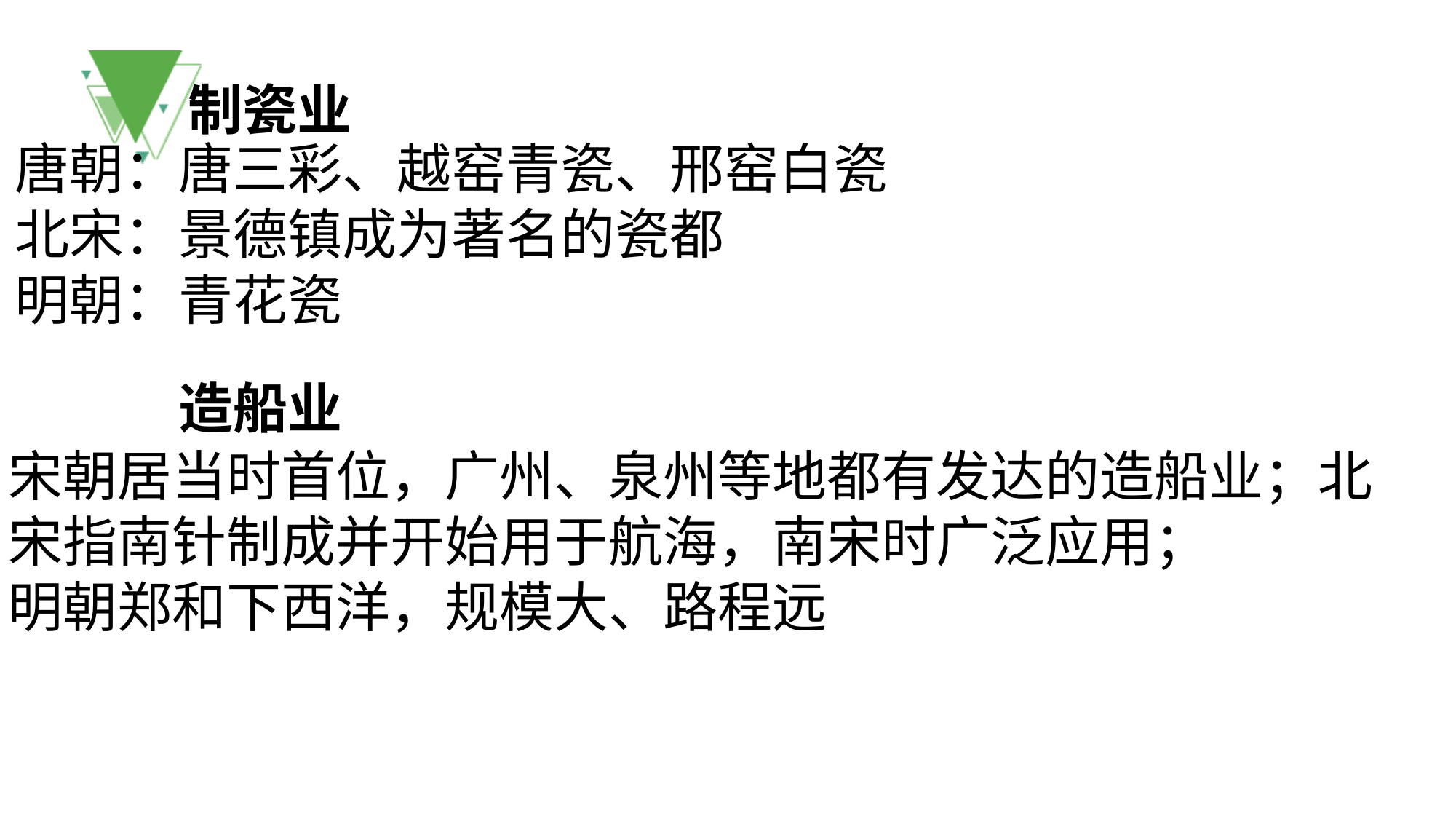

制瓷业
唐朝：唐三彩、越窑青瓷、邢窑白瓷
北宋：景德镇成为著名的瓷都
明朝：青花瓷
造船业
宋朝居当时首位，广州、泉州等地都有发达的造船业；北宋指南针制成并开始用于航海，南宋时广泛应用；
明朝郑和下西洋，规模大、路程远